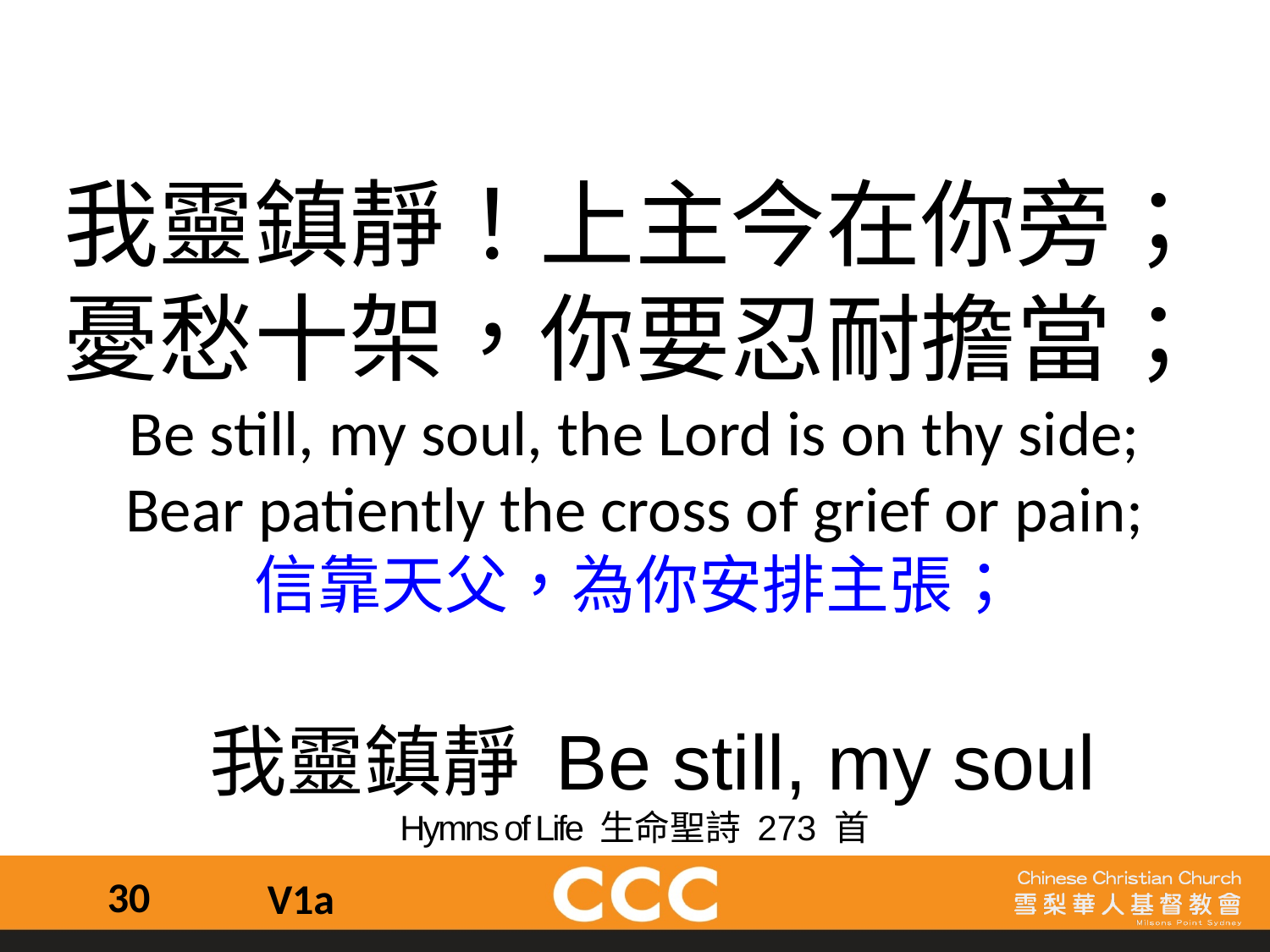

我靈鎮靜！上主今在你旁；
憂愁十架，你要忍耐擔當；
Be still, my soul, the Lord is on thy side;
Bear patiently the cross of grief or pain;
信靠天父，為你安排主張；
 我靈鎮靜 Be still, my soul
Hymns of Life 生命聖詩 273 首
30
V1a